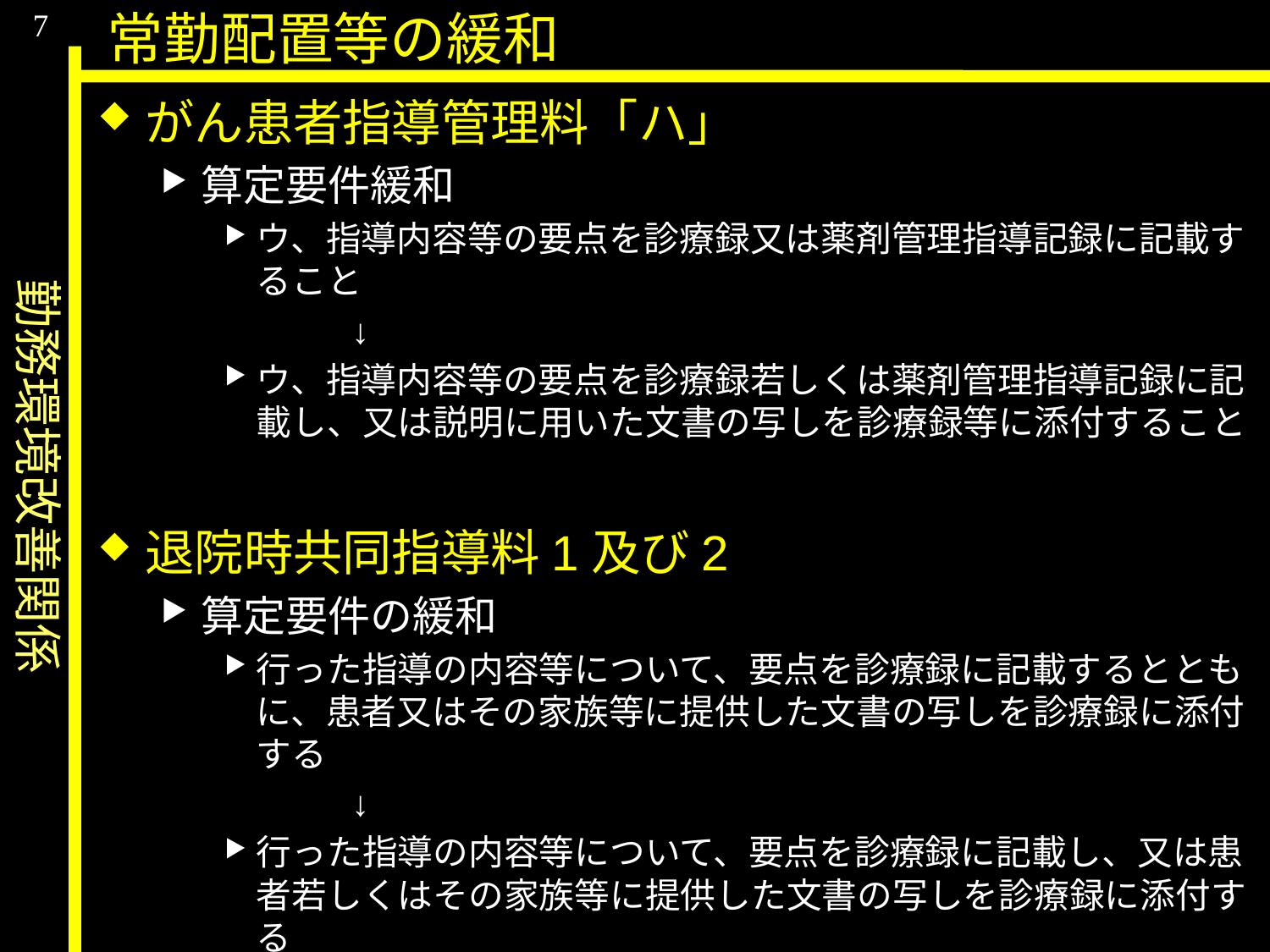

勤務環境改善関係
7
常勤配置等の緩和

がん患者指導管理料「ハ」
算定要件緩和
ウ、指導内容等の要点を診療録又は薬剤管理指導記録に記載すること
	↓
ウ、指導内容等の要点を診療録若しくは薬剤管理指導記録に記載し、又は説明に用いた文書の写しを診療録等に添付すること

退院時共同指導料1及び2
算定要件の緩和
行った指導の内容等について、要点を診療録に記載するとともに、患者又はその家族等に提供した文書の写しを診療録に添付する
	↓
行った指導の内容等について、要点を診療録に記載し、又は患者若しくはその家族等に提供した文書の写しを診療録に添付する